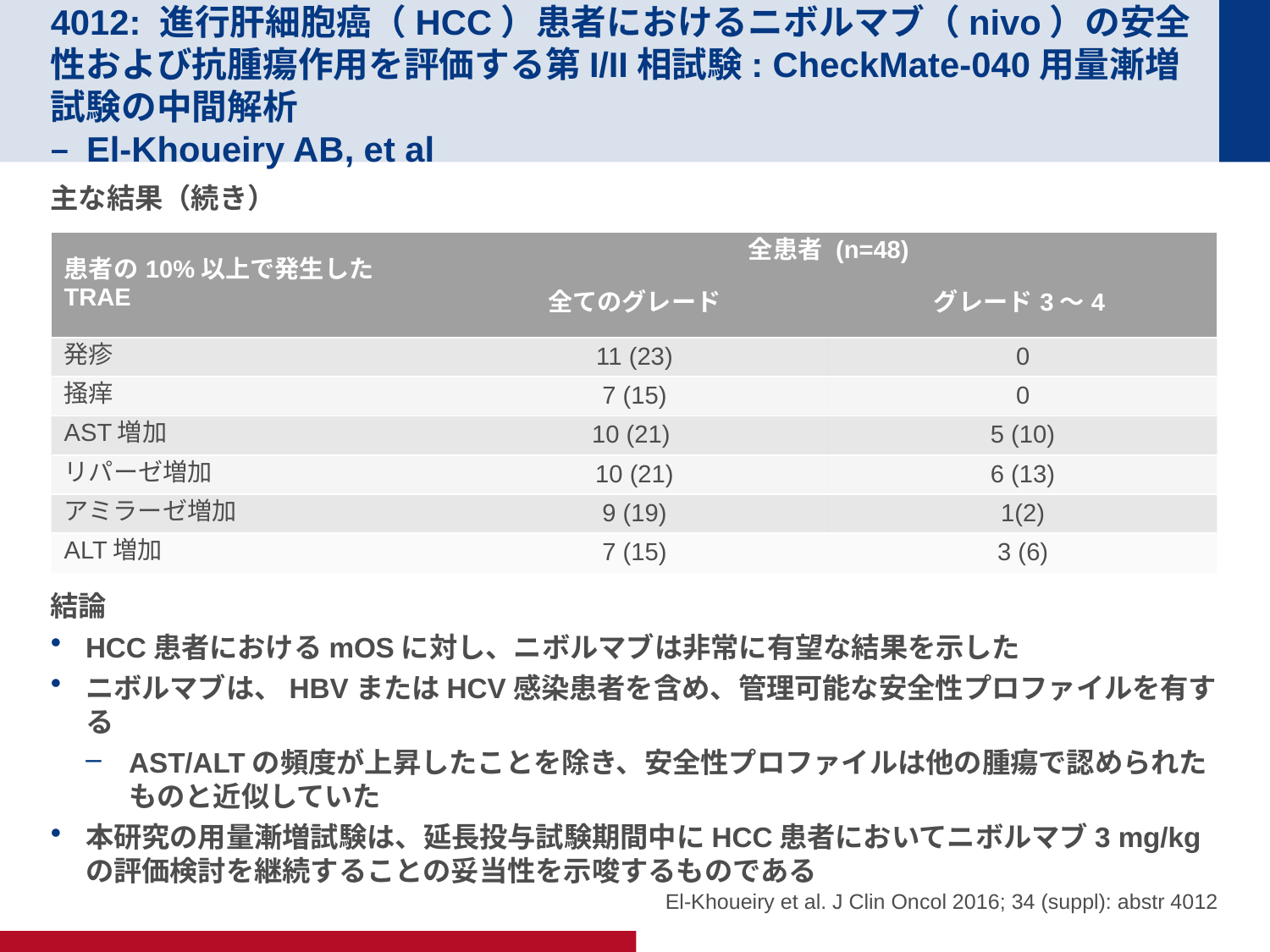

# 4012: 進行肝細胞癌（HCC）患者におけるニボルマブ（nivo）の安全性および抗腫瘍作用を評価する第I/II相試験: CheckMate-040用量漸増試験の中間解析 – El-Khoueiry AB, et al
主な結果（続き）

結論
HCC患者におけるmOSに対し、ニボルマブは非常に有望な結果を示した
ニボルマブは、HBVまたはHCV感染患者を含め、管理可能な安全性プロファイルを有する
AST/ALTの頻度が上昇したことを除き、安全性プロファイルは他の腫瘍で認められたものと近似していた
本研究の用量漸増試験は、延長投与試験期間中にHCC患者においてニボルマブ3 mg/kgの評価検討を継続することの妥当性を示唆するものである
| 患者の10%以上で発生したTRAE | 全患者 (n=48) |  |
| --- | --- | --- |
|  | 全てのグレード | グレード3～4 |
| 発疹 | 11 (23) | 0 |
| 掻痒 | 7 (15) | 0 |
| AST増加 | 10 (21) | 5 (10) |
| リパーゼ増加 | 10 (21) | 6 (13) |
| アミラーゼ増加 | 9 (19) | 1(2) |
| ALT増加 | 7 (15) | 3 (6) |
El-Khoueiry et al. J Clin Oncol 2016; 34 (suppl): abstr 4012